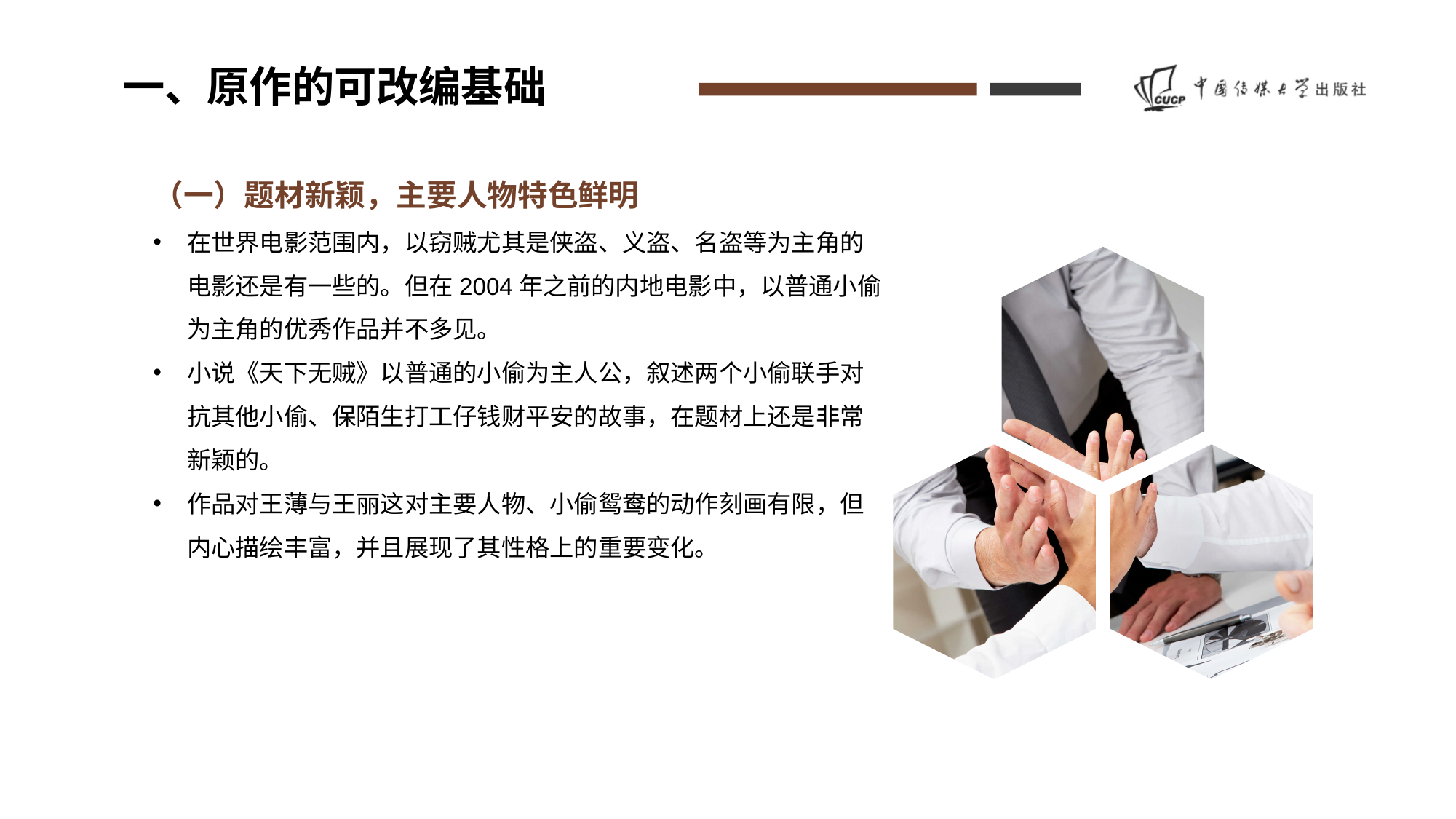

一、原作的可改编基础

（一）题材新颖，主要人物特色鲜明
在世界电影范围内，以窃贼尤其是侠盗、义盗、名盗等为主角的电影还是有一些的。但在2004年之前的内地电影中，以普通小偷为主角的优秀作品并不多见。
小说《天下无贼》以普通的小偷为主人公，叙述两个小偷联手对抗其他小偷、保陌生打工仔钱财平安的故事，在题材上还是非常新颖的。
作品对王薄与王丽这对主要人物、小偷鸳鸯的动作刻画有限，但内心描绘丰富，并且展现了其性格上的重要变化。